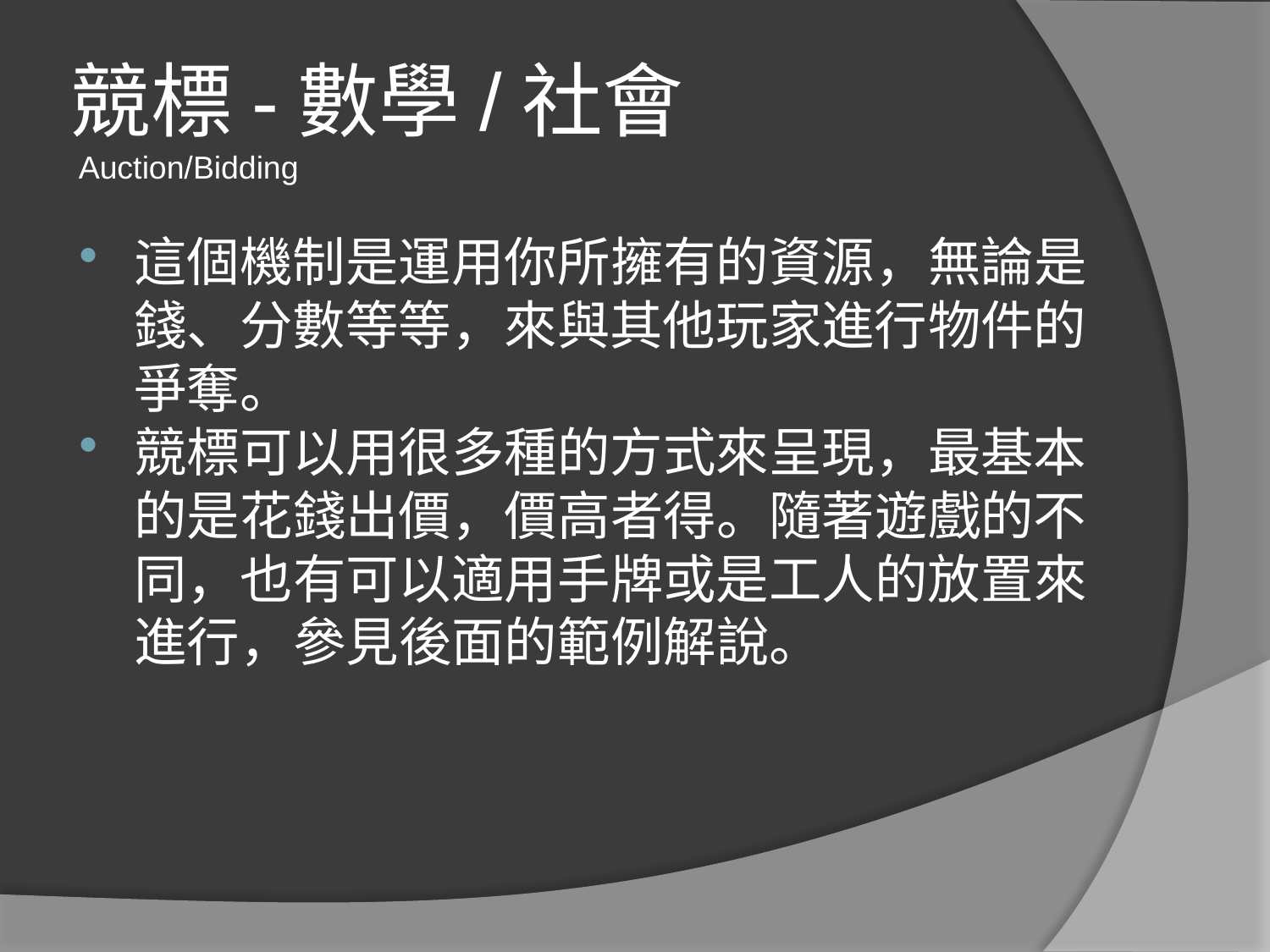

競標-數學/社會
 Auction/Bidding
這個機制是運用你所擁有的資源，無論是錢、分數等等，來與其他玩家進行物件的爭奪。
競標可以用很多種的方式來呈現，最基本的是花錢出價，價高者得。隨著遊戲的不同，也有可以適用手牌或是工人的放置來進行，參見後面的範例解說。